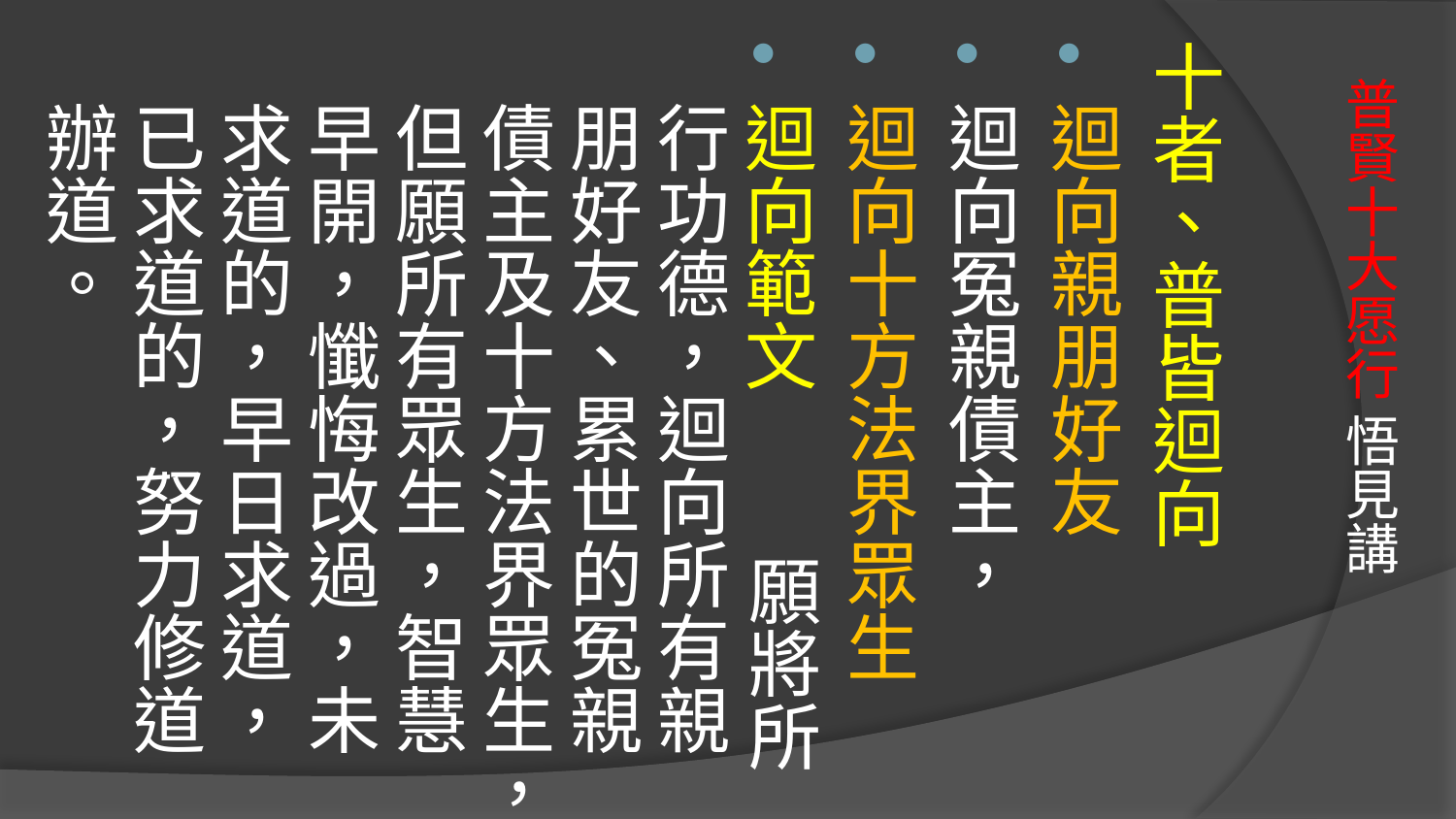

十者、普皆迴向
迴向親朋好友
迴向冤親債主，
迴向十方法界眾生
迴向範文          願將所行功德，迴向所有親朋好友、累世的冤親債主及十方法界眾生，但願所有眾生，智慧早開，懺悔改過，未求道的，早日求道，已求道的，努力修道辦道。
# 普賢十大愿行 悟見講